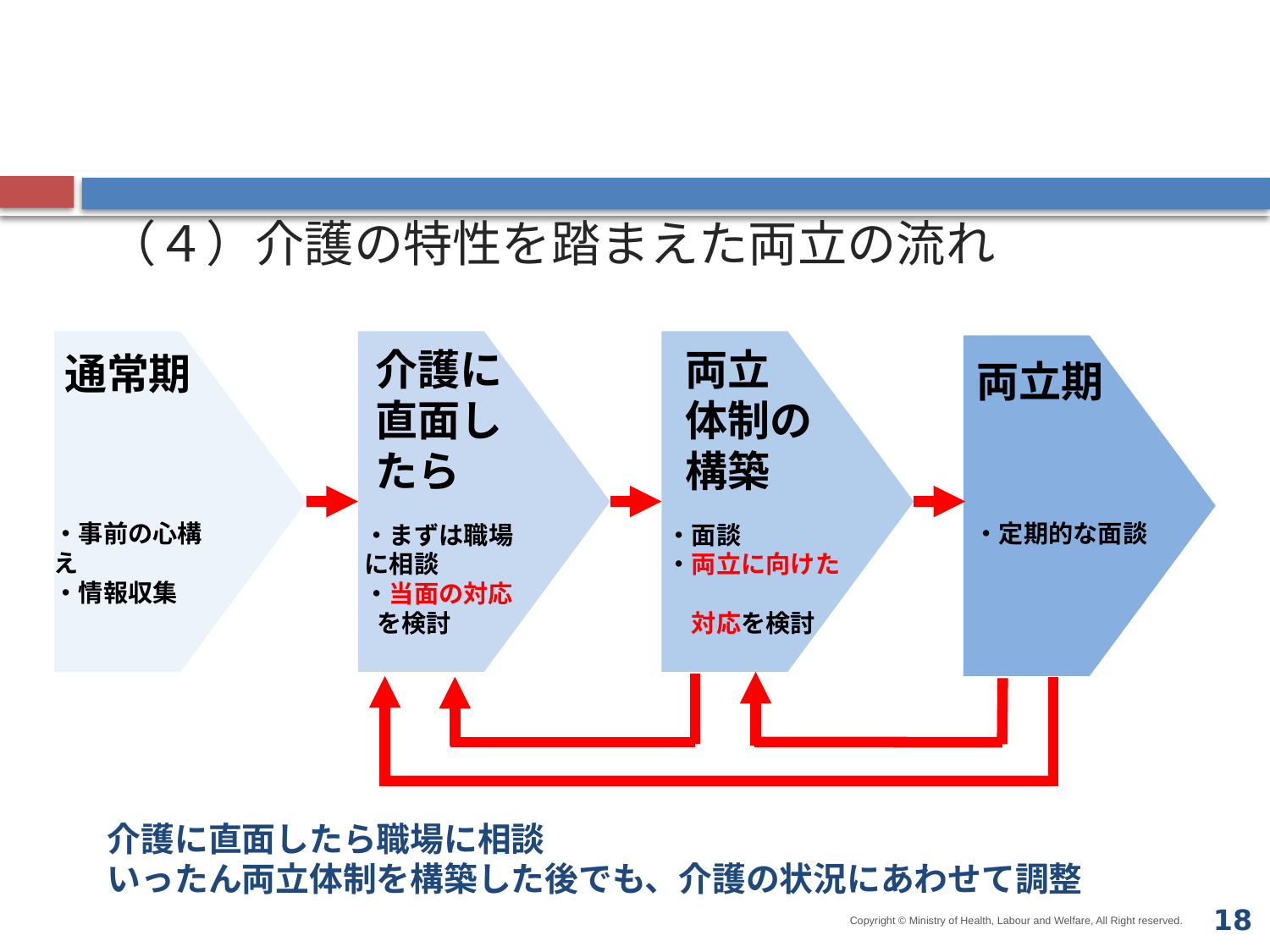

（４）介護の特性を踏まえた両立の流れ

介護に直面したら
両立
体制の
構築
通常期
両立期
・事前の心構え
・情報収集
・定期的な面談
・まずは職場に相談
・当面の対応を検討
・面談
・両立に向けた
　対応を検討
# 介護に直面したら職場に相談 いったん両立体制を構築した後でも、介護の状況にあわせて調整
18